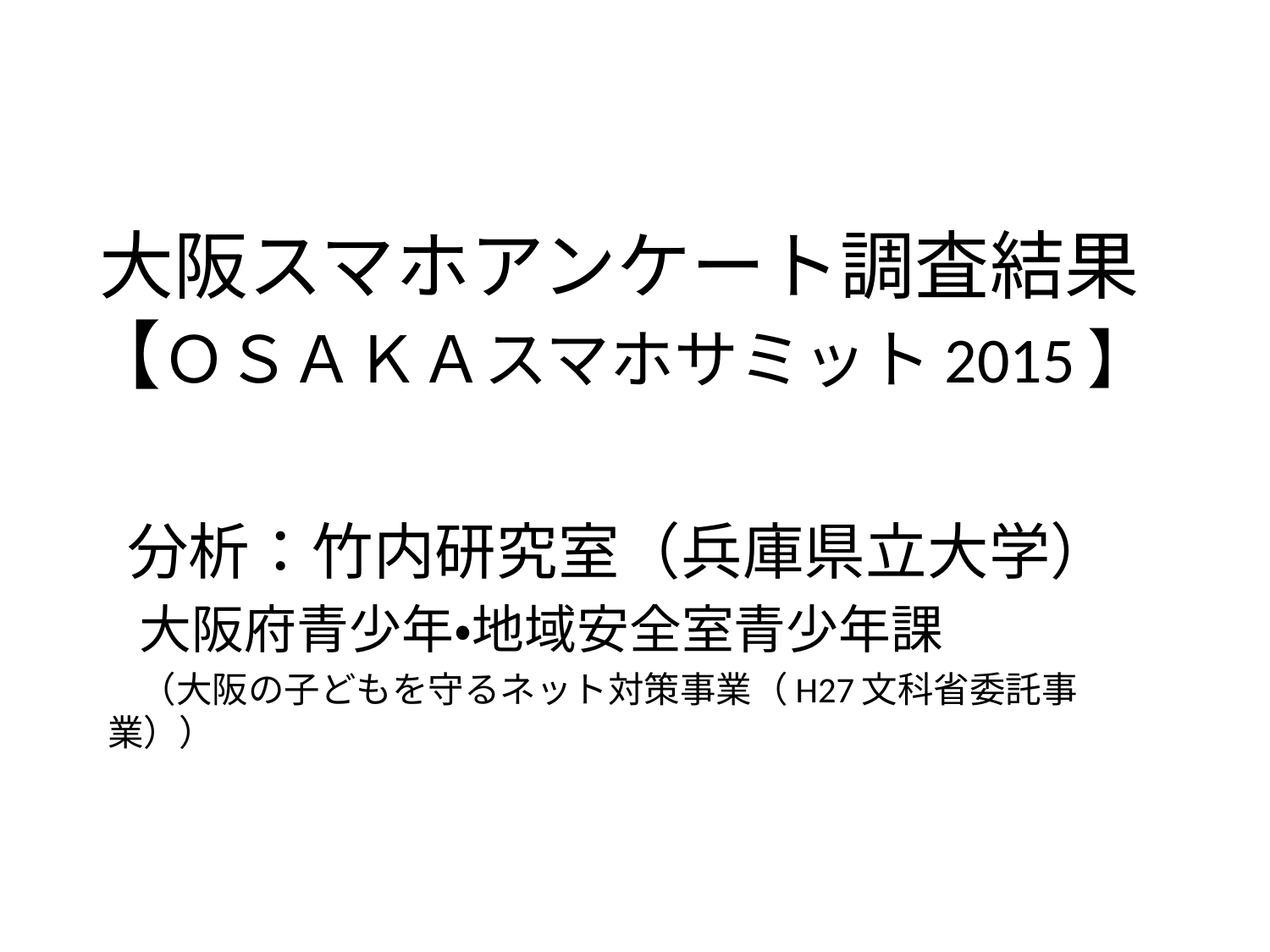

# 大阪スマホアンケート調査結果 【ＯＳＡＫＡスマホサミット2015】
分析：竹内研究室（兵庫県立大学）
   大阪府青少年・地域安全室青少年課
　（大阪の子どもを守るネット対策事業（H27文科省委託事業））